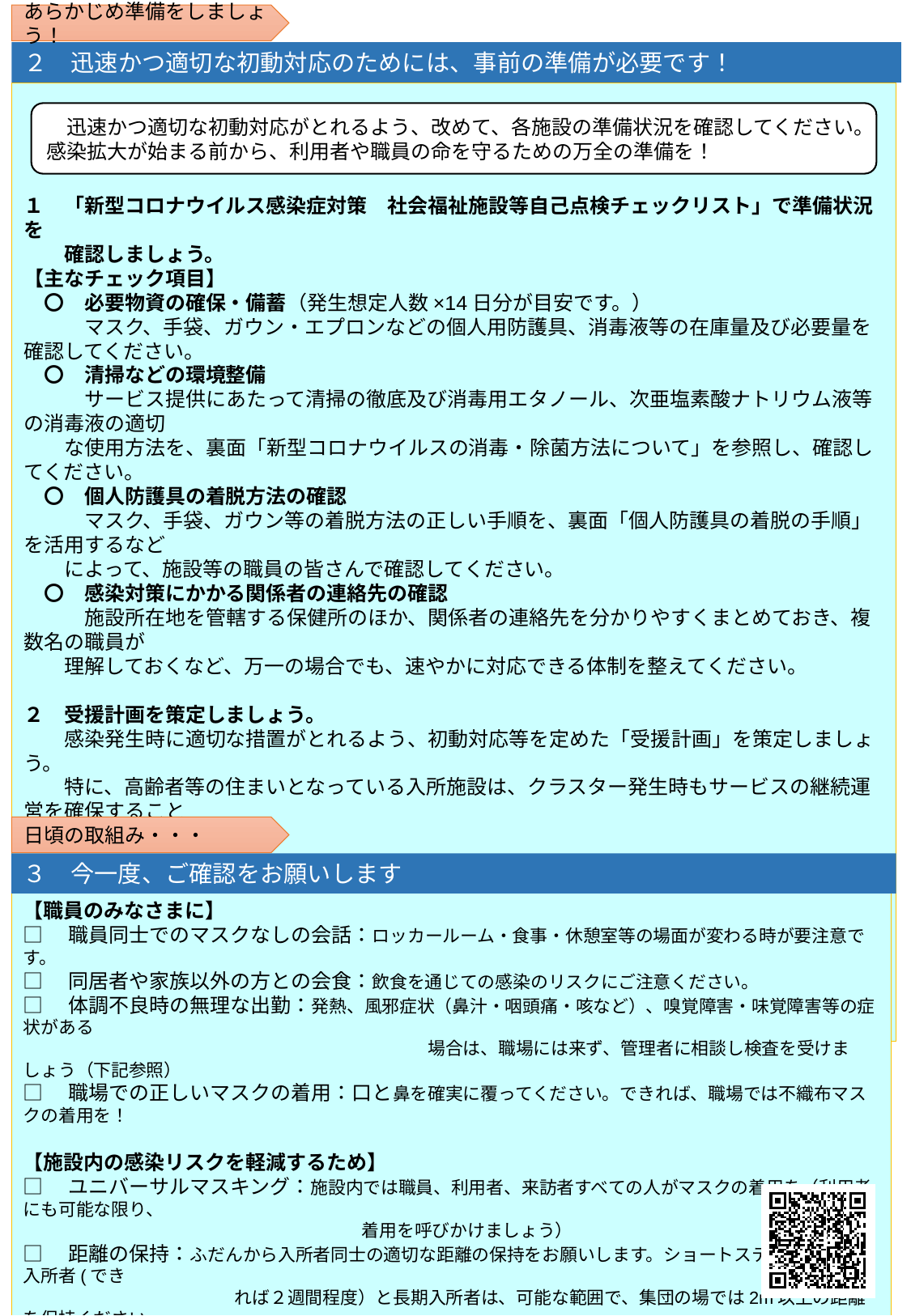

あらかじめ準備をしましょう！
２　迅速かつ適切な初動対応のためには、事前の準備が必要です！

１　「新型コロナウイルス感染症対策　社会福祉施設等自己点検チェックリスト」で準備状況を
　　確認しましょう。
【主なチェック項目】
　〇　必要物資の確保・備蓄（発生想定人数×14日分が目安です。）
　　　マスク、手袋、ガウン・エプロンなどの個人用防護具、消毒液等の在庫量及び必要量を確認してください。
　〇　清掃などの環境整備
　　　サービス提供にあたって清掃の徹底及び消毒用エタノール、次亜塩素酸ナトリウム液等の消毒液の適切
　　な使用方法を、裏面「新型コロナウイルスの消毒・除菌方法について」を参照し、確認してください。
　〇　個人防護具の着脱方法の確認
　　　マスク、手袋、ガウン等の着脱方法の正しい手順を、裏面「個人防護具の着脱の手順」を活用するなど
　　によって、施設等の職員の皆さんで確認してください。
　〇　感染対策にかかる関係者の連絡先の確認
　　　施設所在地を管轄する保健所のほか、関係者の連絡先を分かりやすくまとめておき、複数名の職員が
　　理解しておくなど、万一の場合でも、速やかに対応できる体制を整えてください。

２　受援計画を策定しましょう。
　　感染発生時に適切な措置がとれるよう、初動対応等を定めた「受援計画」を策定しましょう。
　　特に、高齢者等の住まいとなっている入所施設は、クラスター発生時もサービスの継続運営を確保すること
　が求められます。

　　職員に陽性者等が発生した場合に、どの業務を維持し、どの業務を休止するかなど、業務仕分けや人員
　体制を事前に検討しておくことが極めて重要です。

　※　受援計画は、円滑に応援職員を受け入れる上でも極めて重要です。感染発生時に職員不足が生じる
　　　おそれのある施設は、積極的に取り組んでください。
　迅速かつ適切な初動対応がとれるよう、改めて、各施設の準備状況を確認してください。感染拡大が始まる前から、利用者や職員の命を守るための万全の準備を！
日頃の取組み・・・
３　今一度、ご確認をお願いします
【職員のみなさまに】
□　職員同士でのマスクなしの会話：ロッカールーム・食事・休憩室等の場面が変わる時が要注意です。
□　同居者や家族以外の方との会食：飲食を通じての感染のリスクにご注意ください。
□　体調不良時の無理な出勤：発熱、風邪症状（鼻汁・咽頭痛・咳など）、嗅覚障害・味覚障害等の症状がある
　　　　　　　　　　　　　　　　　　　　　　　場合は、職場には来ず、管理者に相談し検査を受けましょう（下記参照）
□　職場での正しいマスクの着用：口と鼻を確実に覆ってください。できれば、職場では不織布マスクの着用を！

【施設内の感染リスクを軽減するため】
□　ユニバーサルマスキング：施設内では職員、利用者、来訪者すべての人がマスクの着用を（利用者にも可能な限り、
　　　　　　　　　　　　　　　　 　　　着用を呼びかけましょう）
□　距離の保持：ふだんから入所者同士の適切な距離の保持をお願いします。ショートステイおよび新規入所者(でき
　　　　　　　　　　　　れば２週間程度）と長期入所者は、可能な範囲で、集団の場では2m以上の距離を保持ください。
□　食事・口腔ケア：可能な限り、利用者同士を対面で座らせない、パーテーションを置くなど、
飛沫がかからない工夫を。

　福祉施設で働くみなさまにあらためてお願いしたいこと
　https://www.pref.osaka.lg.jp/attach/39235/00000000/onegai3.pdf